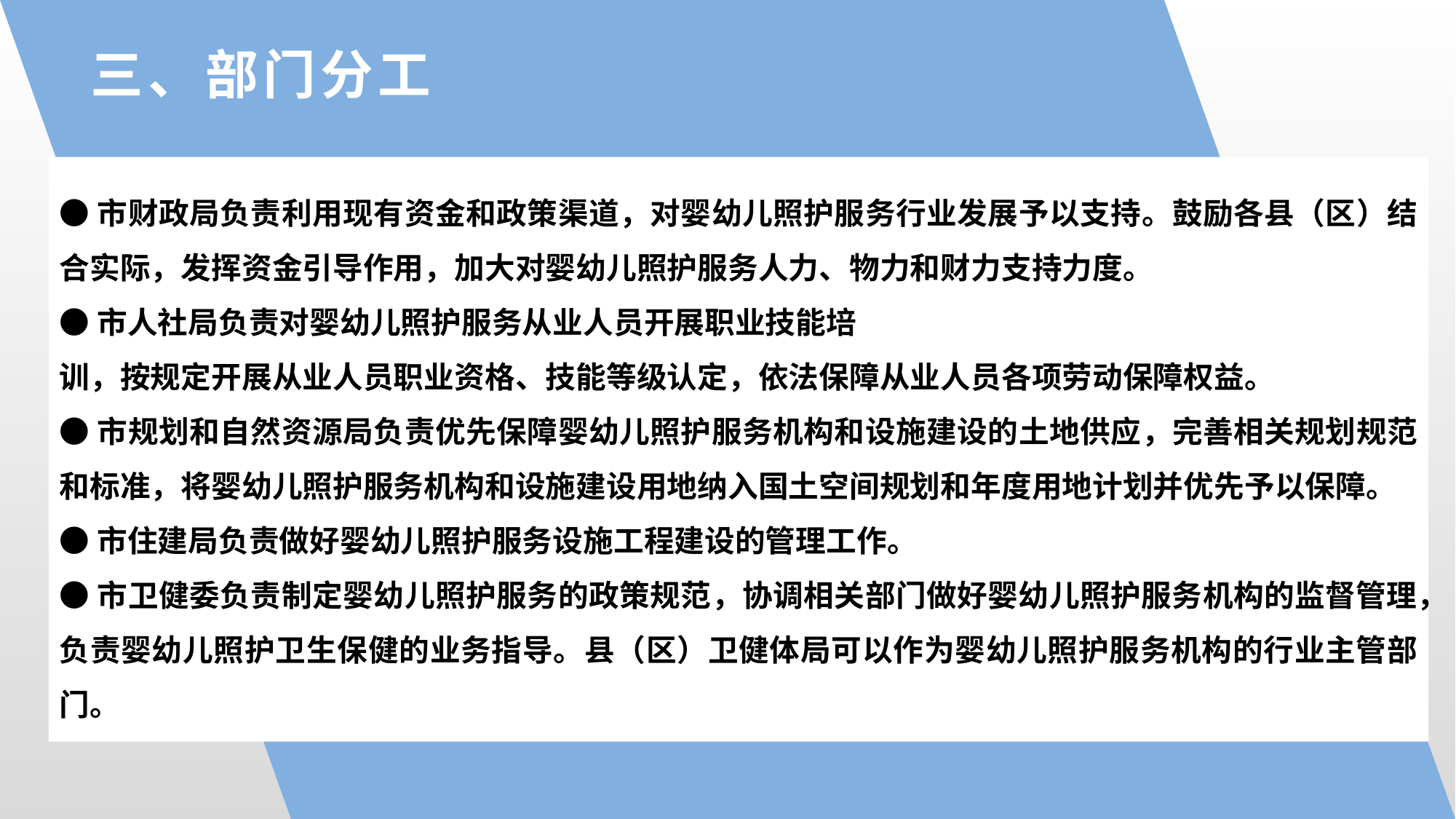

三、部门分工
●市财政局负责利用现有资金和政策渠道，对婴幼儿照护服务行业发展予以支持。鼓励各县（区）结合实际，发挥资金引导作用，加大对婴幼儿照护服务人力、物力和财力支持力度。
●市人社局负责对婴幼儿照护服务从业人员开展职业技能培
训，按规定开展从业人员职业资格、技能等级认定，依法保障从业人员各项劳动保障权益。
●市规划和自然资源局负责优先保障婴幼儿照护服务机构和设施建设的土地供应，完善相关规划规范和标准，将婴幼儿照护服务机构和设施建设用地纳入国土空间规划和年度用地计划并优先予以保障。
●市住建局负责做好婴幼儿照护服务设施工程建设的管理工作。
●市卫健委负责制定婴幼儿照护服务的政策规范，协调相关部门做好婴幼儿照护服务机构的监督管理，负责婴幼儿照护卫生保健的业务指导。县（区）卫健体局可以作为婴幼儿照护服务机构的行业主管部门。